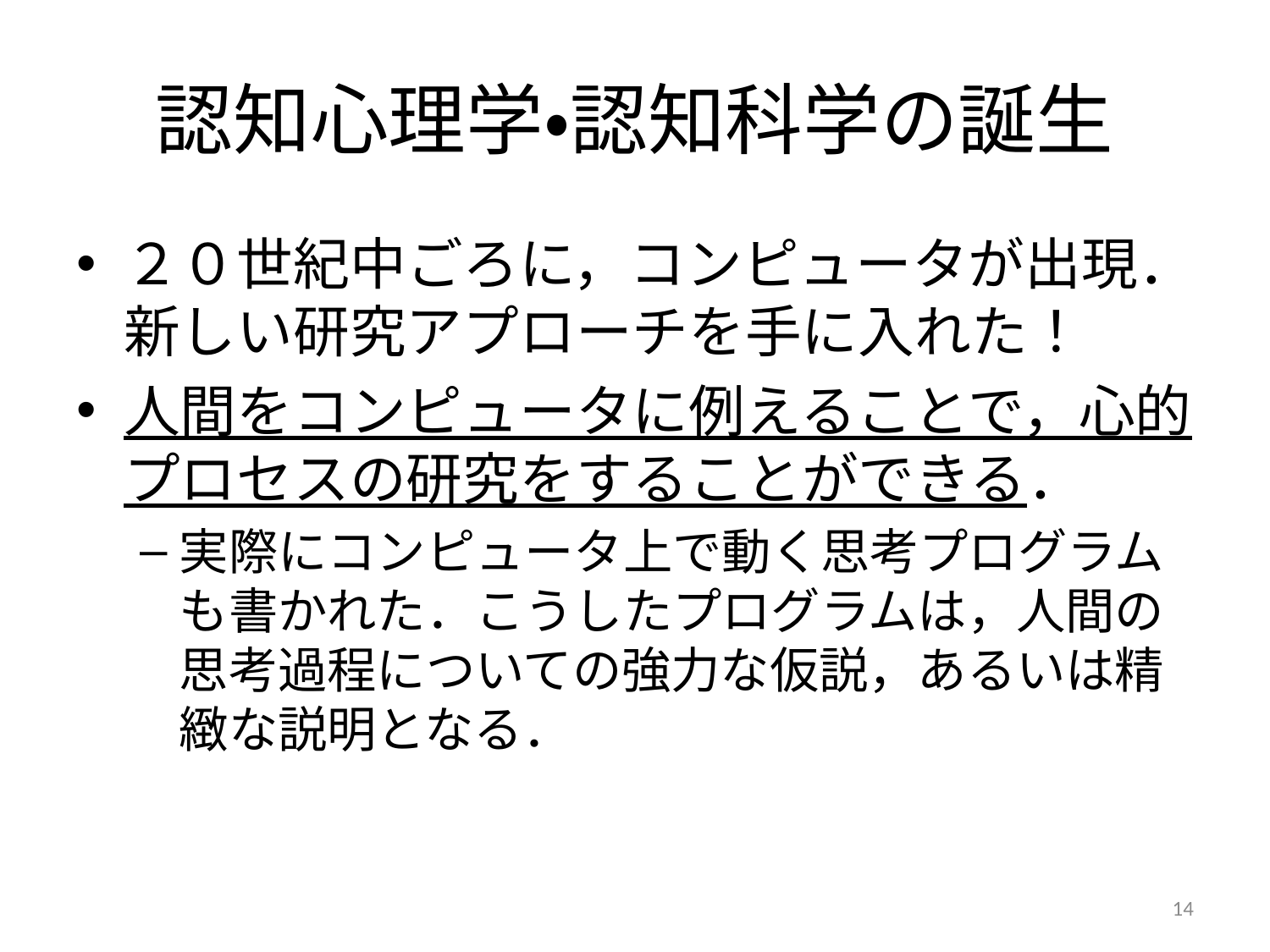

# 認知心理学・認知科学の誕生
２０世紀中ごろに，コンピュータが出現．新しい研究アプローチを手に入れた！
人間をコンピュータに例えることで，心的プロセスの研究をすることができる．
実際にコンピュータ上で動く思考プログラムも書かれた．こうしたプログラムは，人間の思考過程についての強力な仮説，あるいは精緻な説明となる．
14